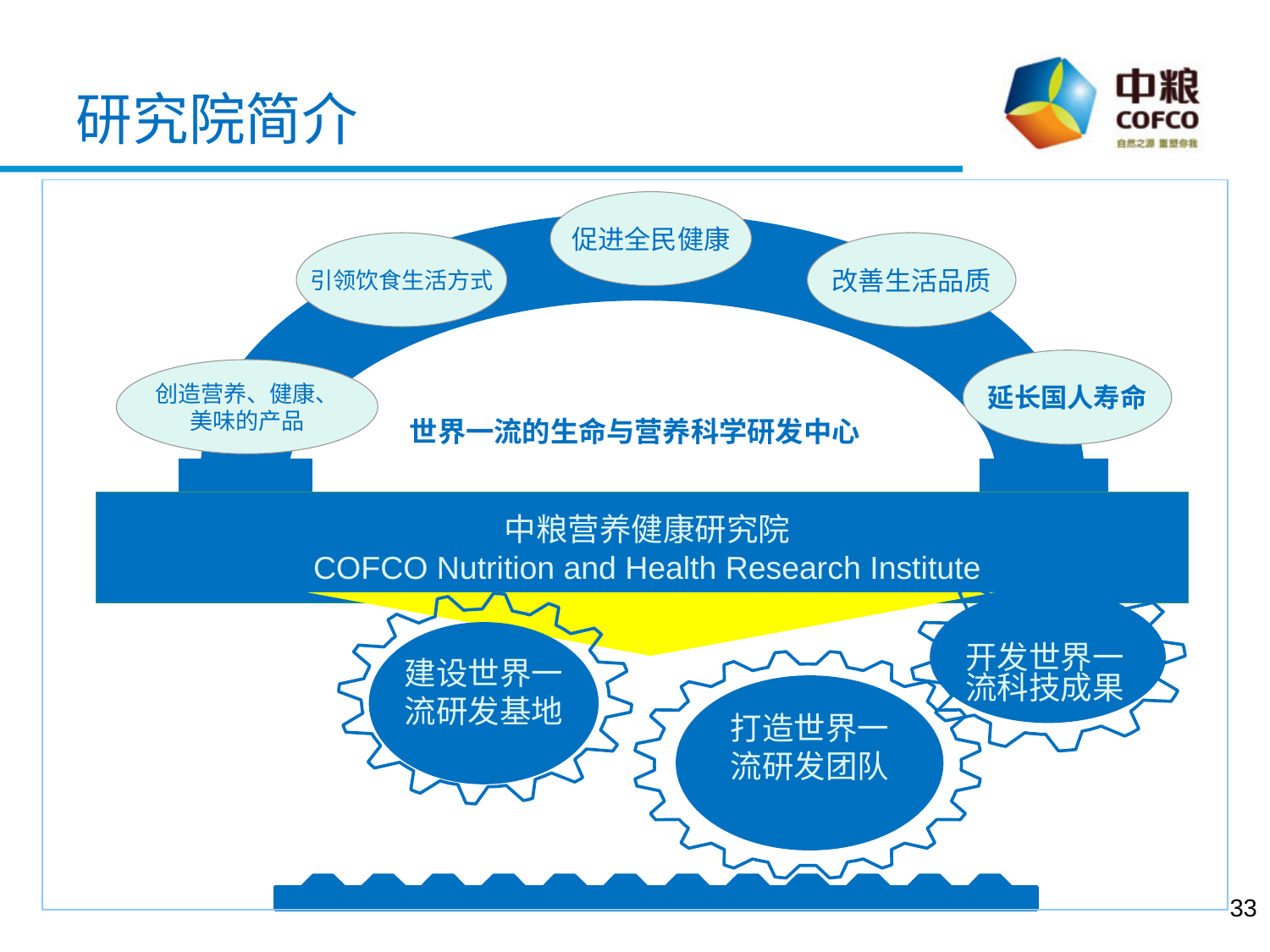

研究院简介

促进全民健康
引领饮食生活方式
改善生活品质

创造营养、健康、
美味的产品

中粮营养健康研究院
COFCO Nutrition and Health Research Institute

开发世界一流科技成果

建设世界一流研发基地

打造世界一流研发团队

延长国人寿命
世界一流的生命与营养科学研发中心
33